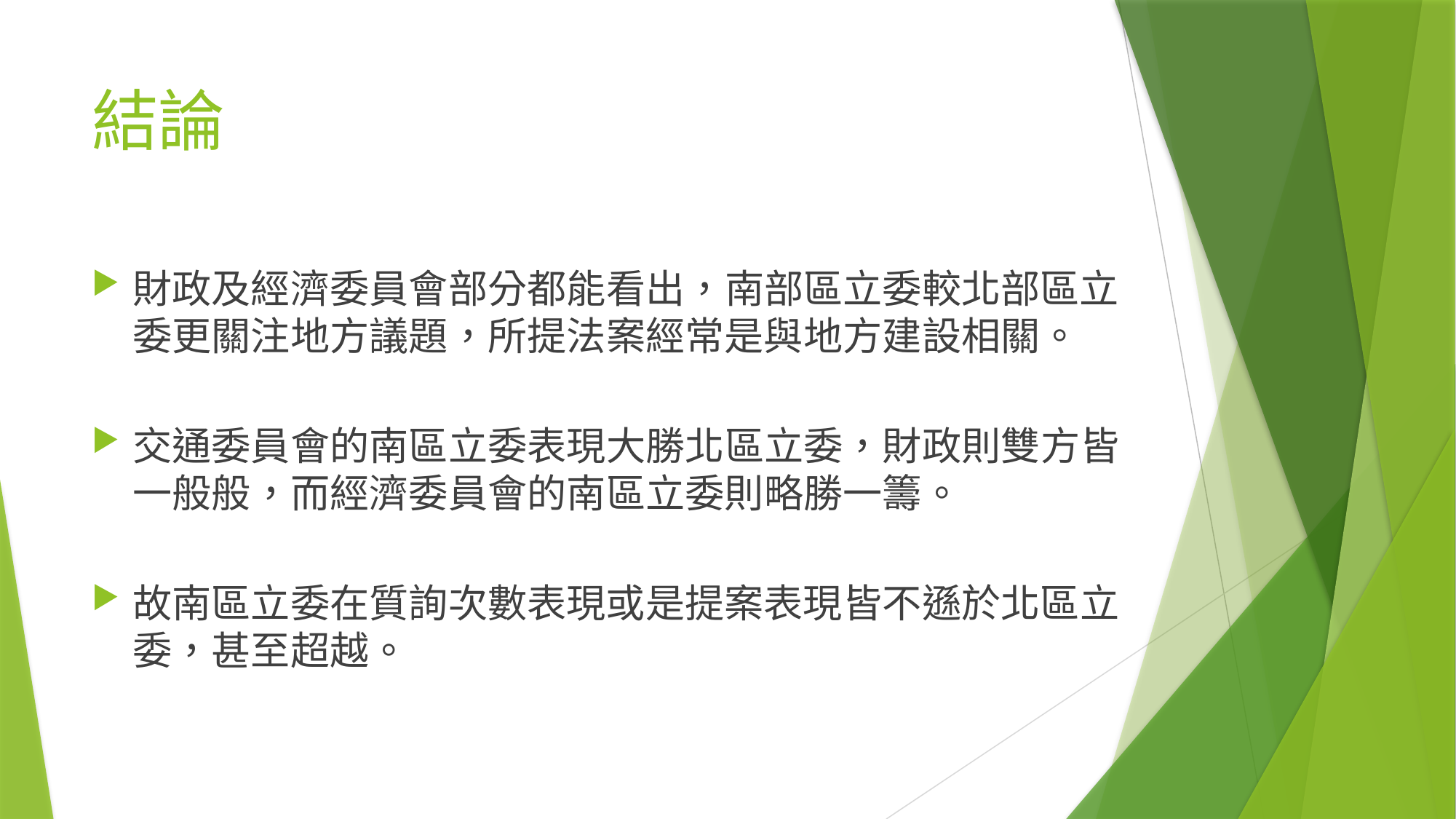

# 結論
財政及經濟委員會部分都能看出，南部區立委較北部區立委更關注地方議題，所提法案經常是與地方建設相關。
交通委員會的南區立委表現大勝北區立委，財政則雙方皆一般般，而經濟委員會的南區立委則略勝一籌。
故南區立委在質詢次數表現或是提案表現皆不遜於北區立委，甚至超越。